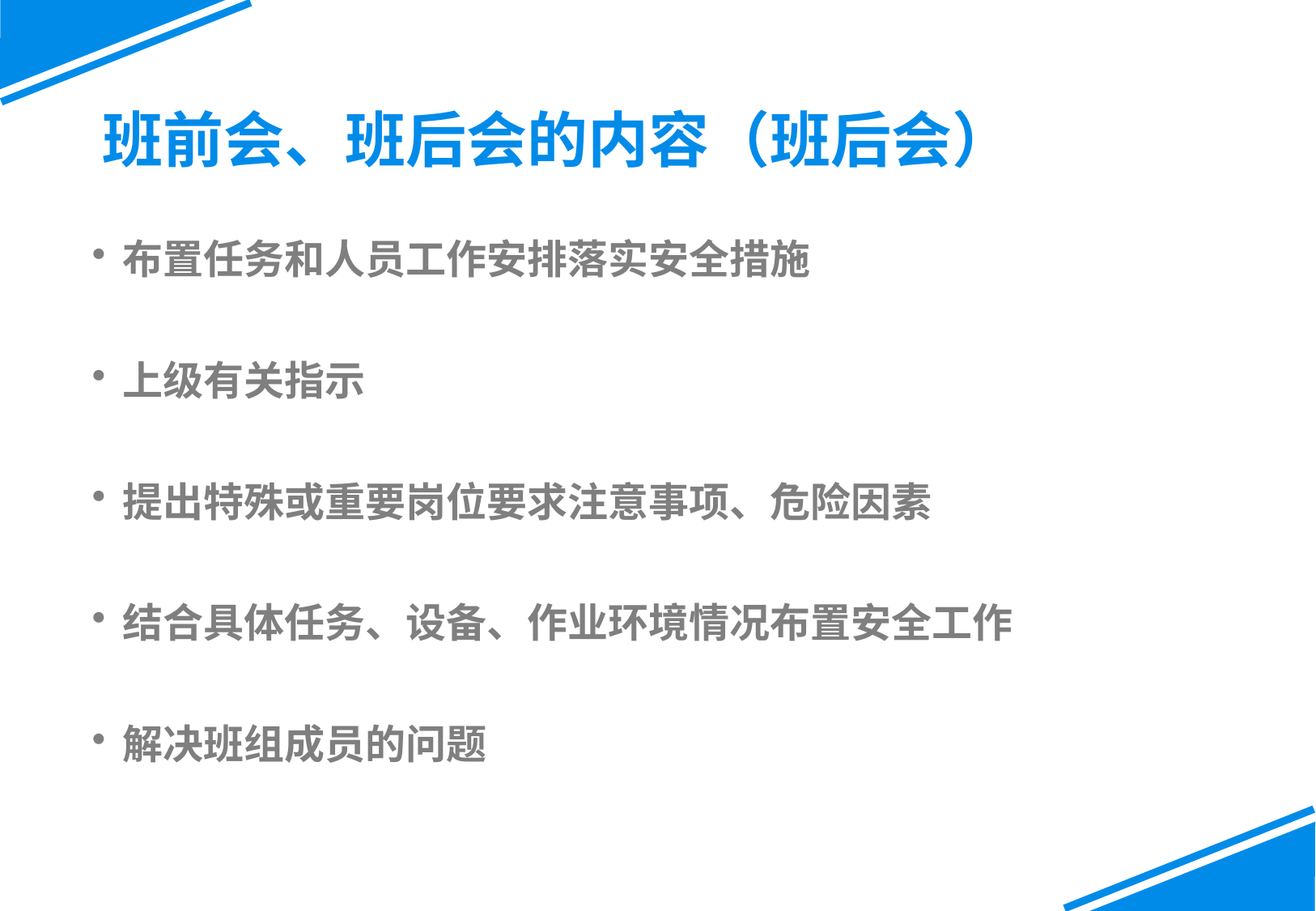

# 班前会、班后会的内容（班后会）
布置任务和人员工作安排落实安全措施

上级有关指示

提出特殊或重要岗位要求注意事项、危险因素

结合具体任务、设备、作业环境情况布置安全工作

解决班组成员的问题